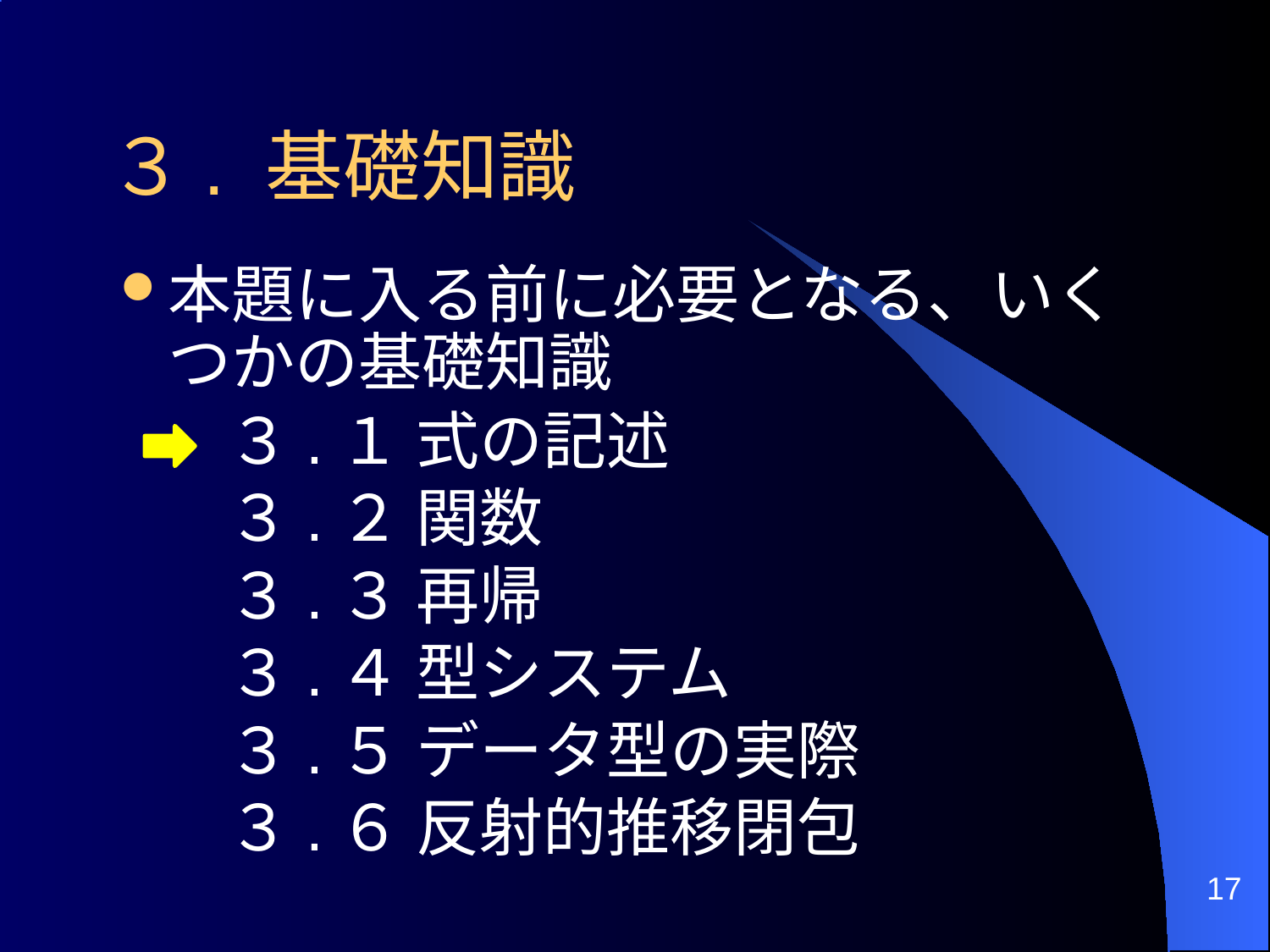

# ３. 基礎知識
本題に入る前に必要となる、いくつかの基礎知識
  ３.１ 式の記述
  ３.２ 関数
  ３.３ 再帰
  ３.４ 型システム
  ３.５ データ型の実際
  ３.６ 反射的推移閉包

17